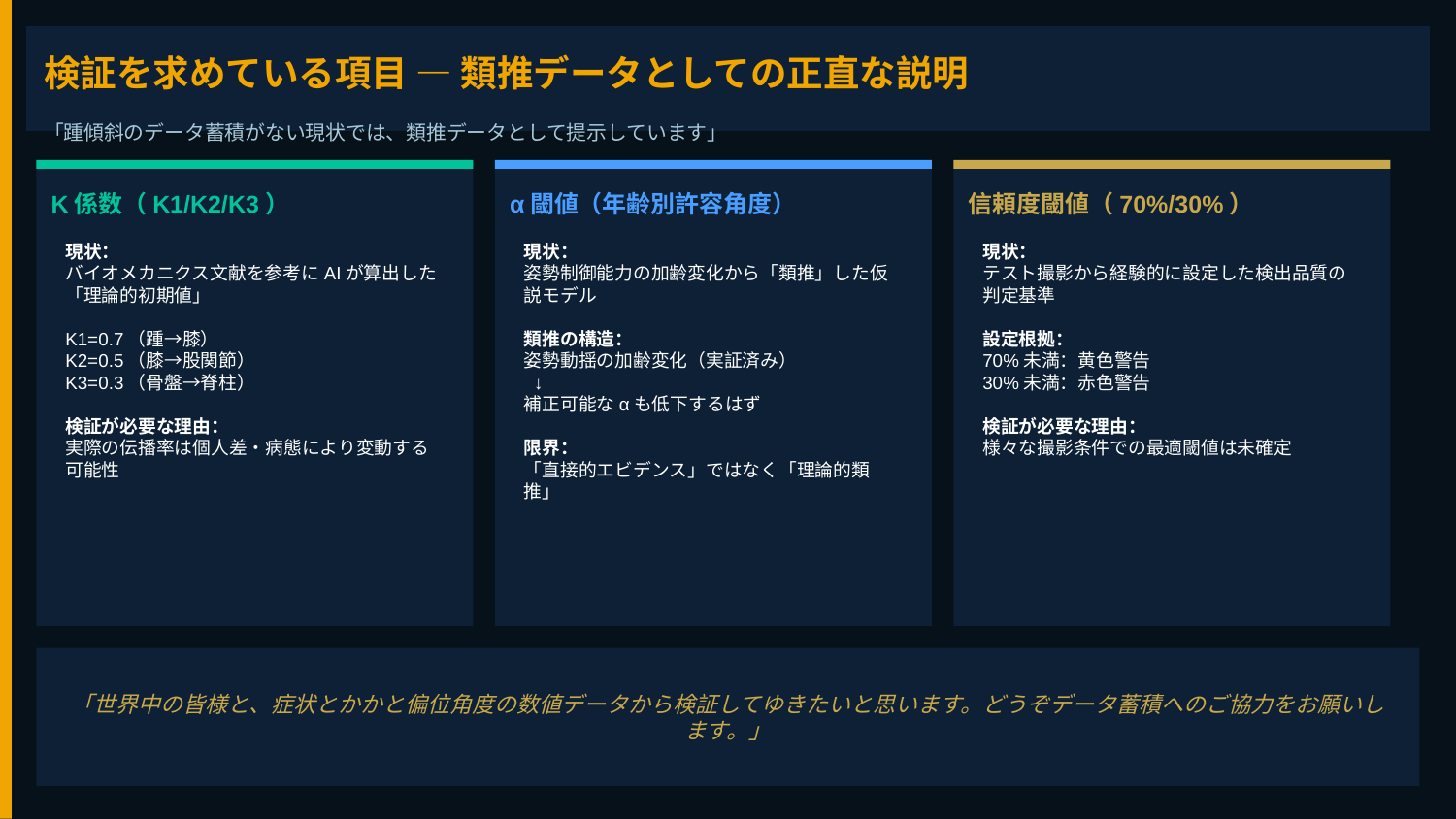

検証を求めている項目 — 類推データとしての正直な説明
「踵傾斜のデータ蓄積がない現状では、類推データとして提示しています」

K係数（K1/K2/K3）
α閾値（年齢別許容角度）
信頼度閾値（70%/30%）
現状：
バイオメカニクス文献を参考にAIが算出した「理論的初期値」

K1=0.7（踵→膝）
K2=0.5（膝→股関節）
K3=0.3（骨盤→脊柱）

検証が必要な理由：
実際の伝播率は個人差・病態により変動する可能性
現状：
姿勢制御能力の加齢変化から「類推」した仮説モデル

類推の構造：
姿勢動揺の加齢変化（実証済み）
  ↓
補正可能なαも低下するはず

限界：
「直接的エビデンス」ではなく「理論的類推」
現状：
テスト撮影から経験的に設定した検出品質の判定基準

設定根拠：
70%未満：黄色警告
30%未満：赤色警告

検証が必要な理由：
様々な撮影条件での最適閾値は未確定

「世界中の皆様と、症状とかかと偏位角度の数値データから検証してゆきたいと思います。どうぞデータ蓄積へのご協力をお願いします。」